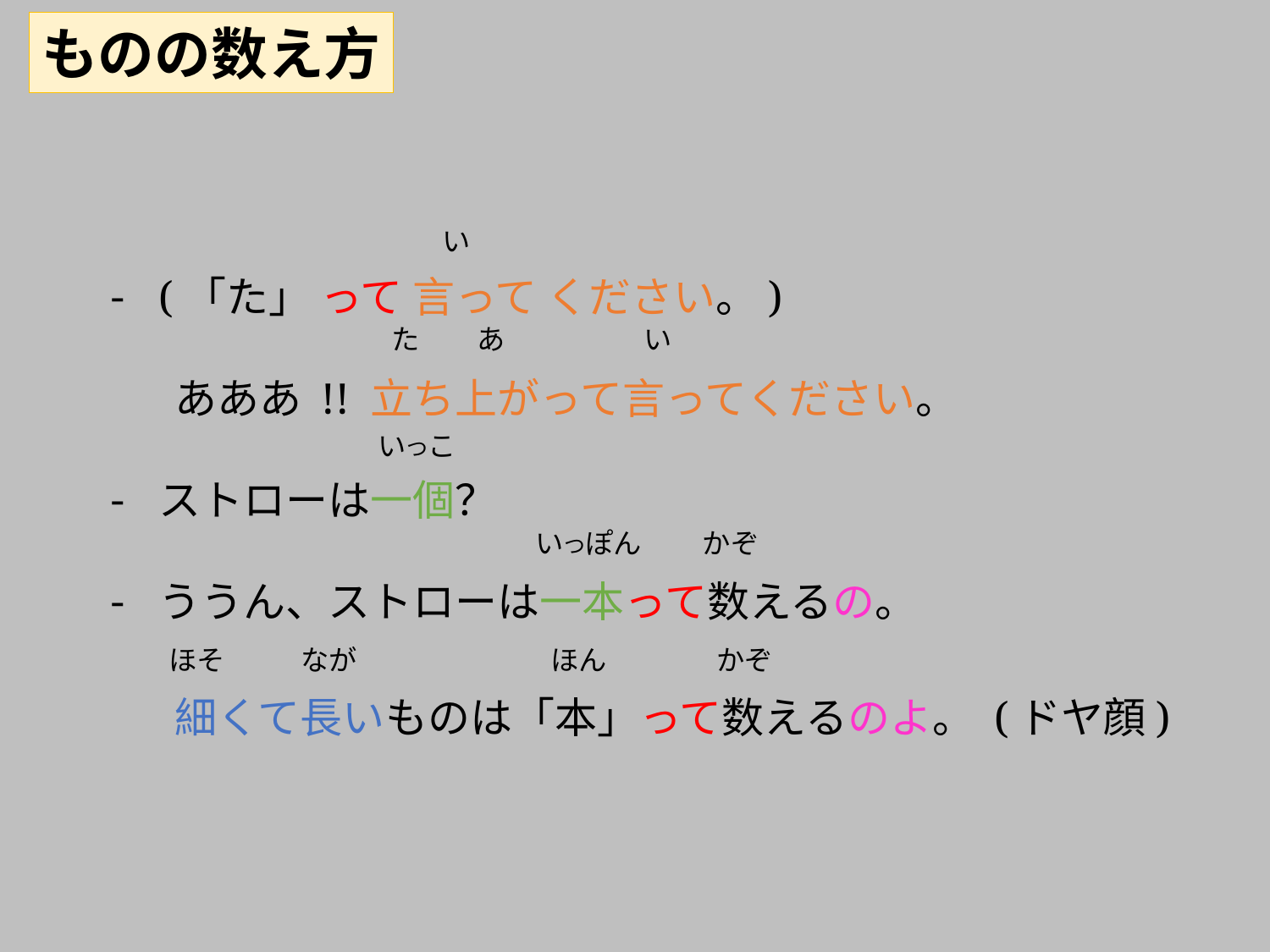

ものの数え方
(「た」 って 言って ください。)
あああ !! 立ち上がって言ってください。
ストローは一個？
ううん、ストローは一本って数えるの。
細くて長いものは「本」って数えるのよ。 (ドヤ顔)
い
た         あ                      い
いつこ
いつぽん
かぞ
ほそ            なが
ほん
かぞ